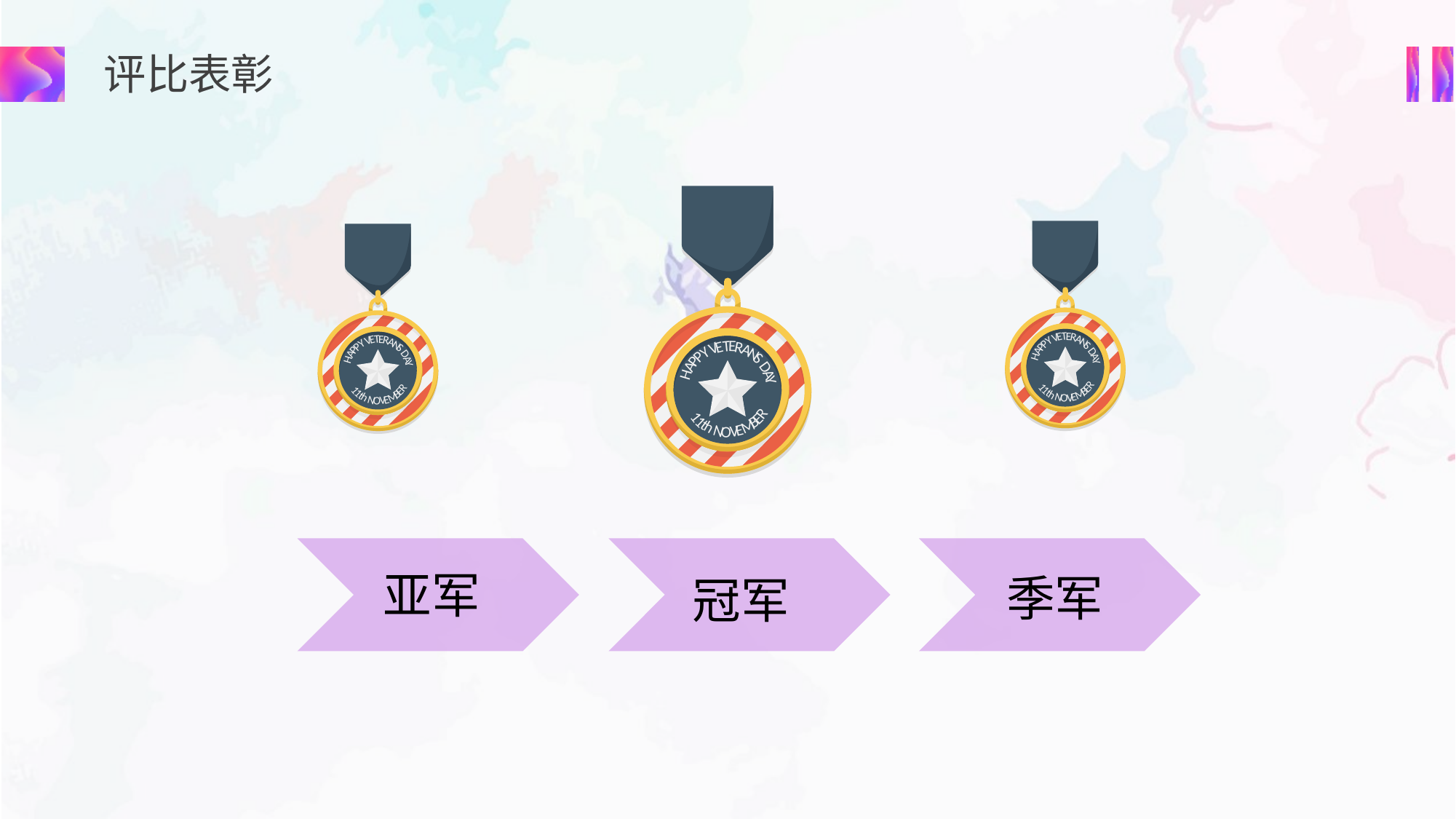

T
E
E

R
V
A
Y
N
P
S

P
A
D

H
A
Y

R
1
E
1
B

t
M
h
E
N
V
O

T
E
E

R
V
A
Y
N
P
S

P
A
D

H
A
Y

R
1
E
1
B

t
M
h
E
N
V
O

T
E
E

R
V
A
Y
N
P
S

P
A
D

H
A
Y

R
1
E
1
B

t
M
h
E
N
V
O

亚军
季军
冠军